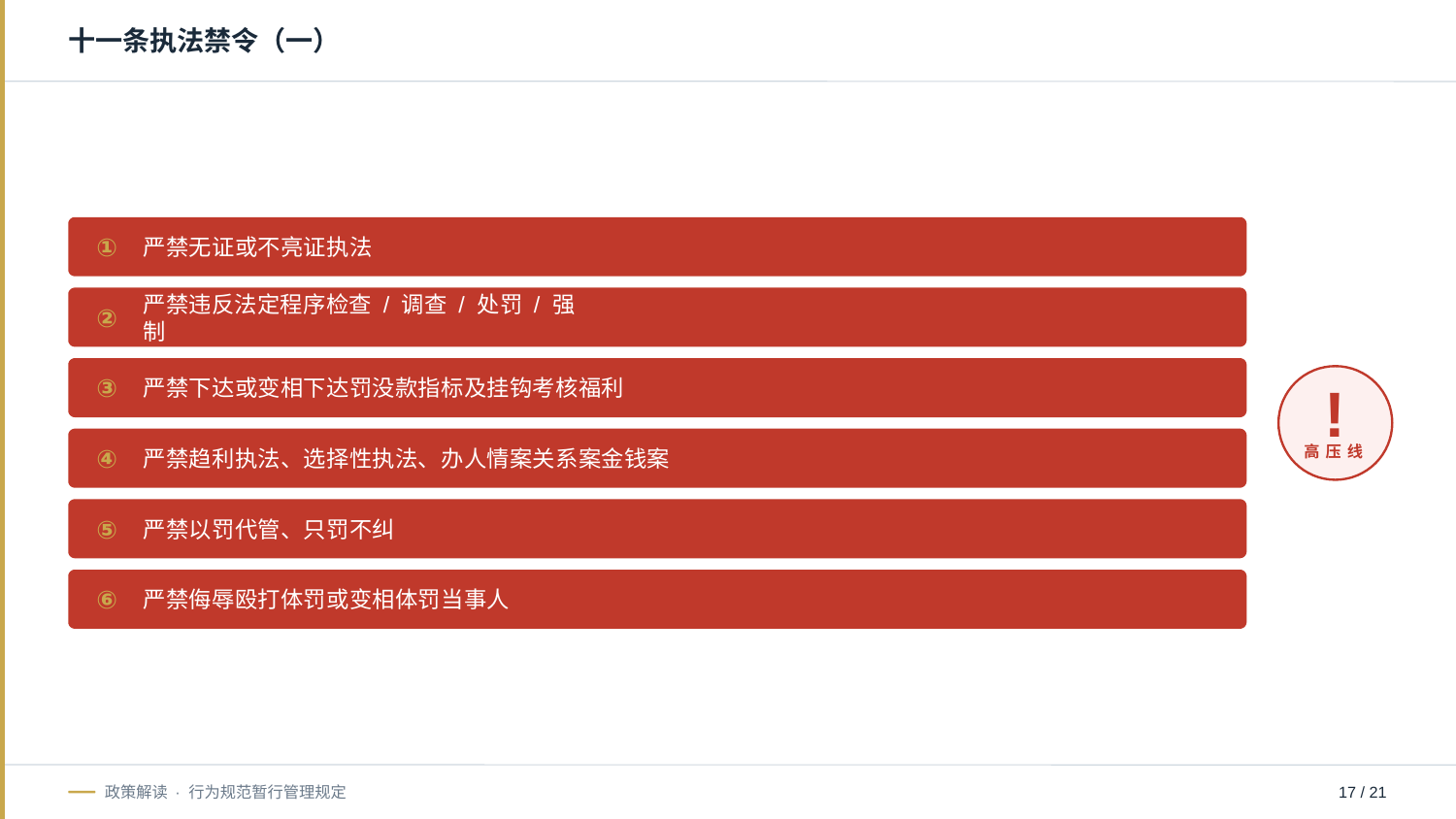

十一条执法禁令（一）

严禁无证或不亮证执法
①

严禁违反法定程序检查 / 调查 / 处罚 / 强制
②

严禁下达或变相下达罚没款指标及挂钩考核福利
③
!

高 压 线
严禁趋利执法、选择性执法、办人情案关系案金钱案
④

严禁以罚代管、只罚不纠
⑤

严禁侮辱殴打体罚或变相体罚当事人
⑥

政策解读 · 行为规范暂行管理规定
17 / 21